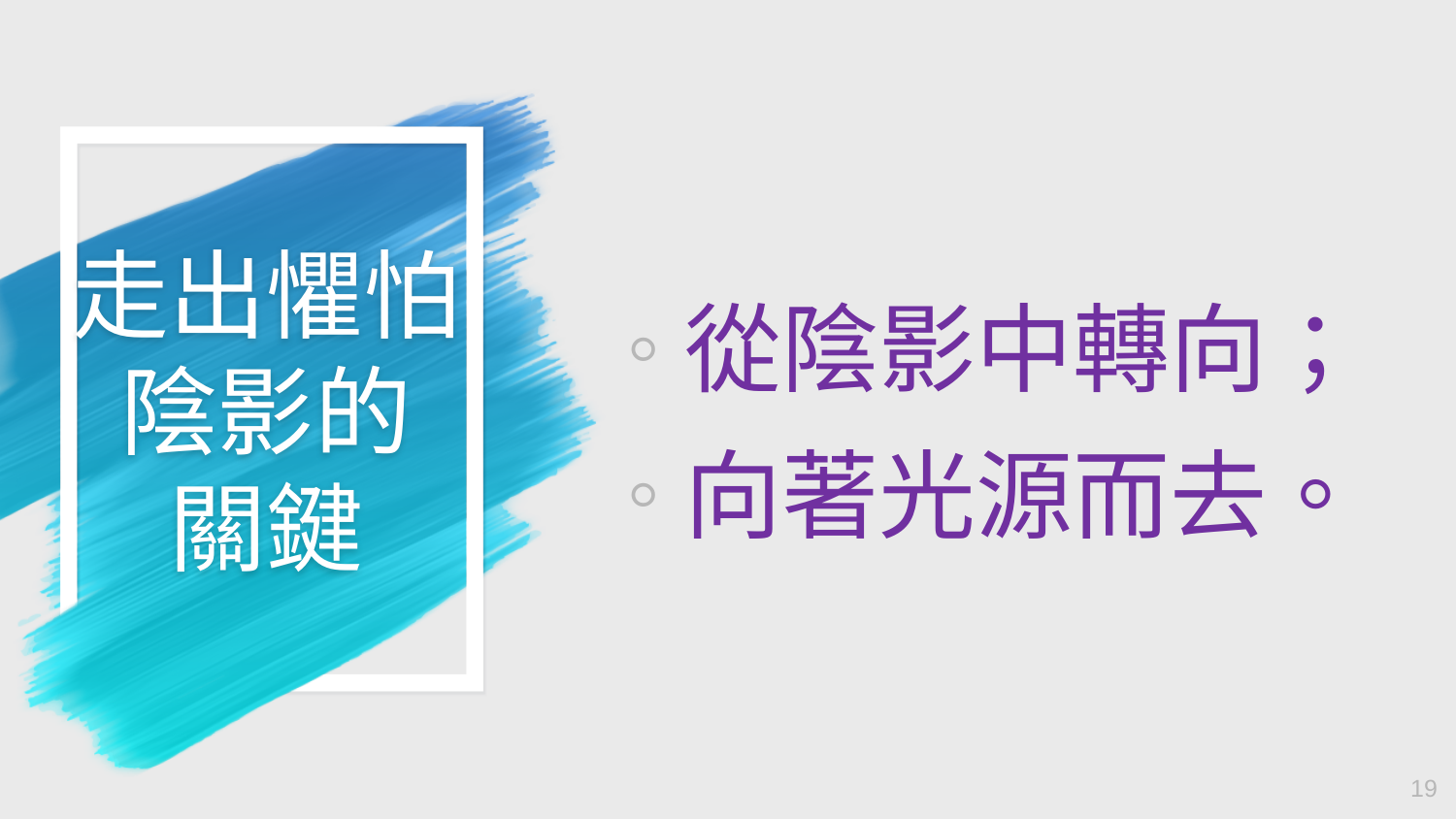

從陰影中轉向；
向著光源而去。
# 走出懼怕 陰影的 關鍵
19